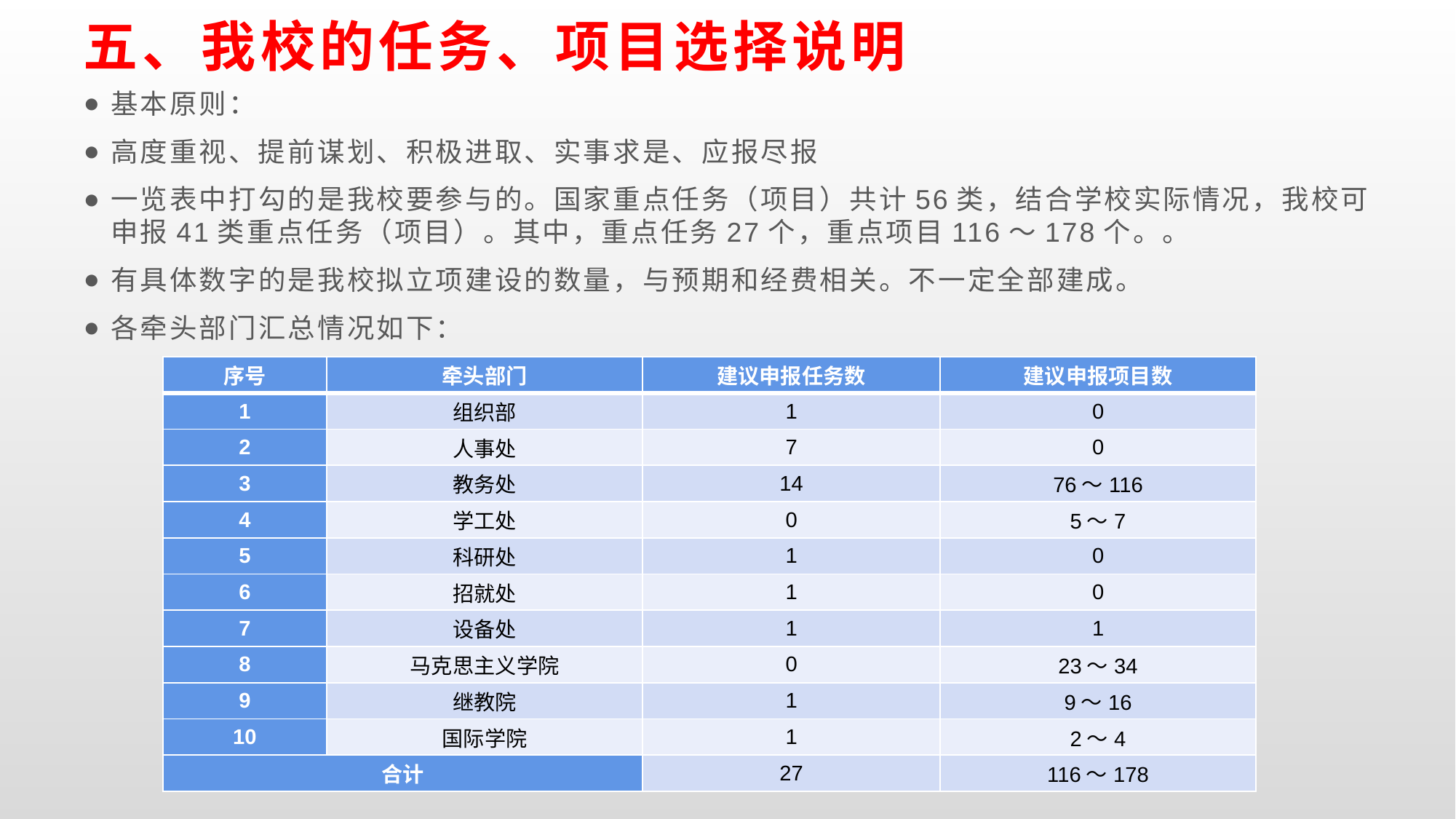

# 五、我校的任务、项目选择说明
基本原则：
高度重视、提前谋划、积极进取、实事求是、应报尽报
一览表中打勾的是我校要参与的。国家重点任务（项目）共计56类，结合学校实际情况，我校可申报41类重点任务（项目）。其中，重点任务27个，重点项目116～178个。。
有具体数字的是我校拟立项建设的数量，与预期和经费相关。不一定全部建成。
各牵头部门汇总情况如下：
| 序号 | 牵头部门 | 建议申报任务数 | 建议申报项目数 |
| --- | --- | --- | --- |
| 1 | 组织部 | 1 | 0 |
| 2 | 人事处 | 7 | 0 |
| 3 | 教务处 | 14 | 76～116 |
| 4 | 学工处 | 0 | 5～7 |
| 5 | 科研处 | 1 | 0 |
| 6 | 招就处 | 1 | 0 |
| 7 | 设备处 | 1 | 1 |
| 8 | 马克思主义学院 | 0 | 23～34 |
| 9 | 继教院 | 1 | 9～16 |
| 10 | 国际学院 | 1 | 2～4 |
| 合计 |  | 27 | 116～178 |